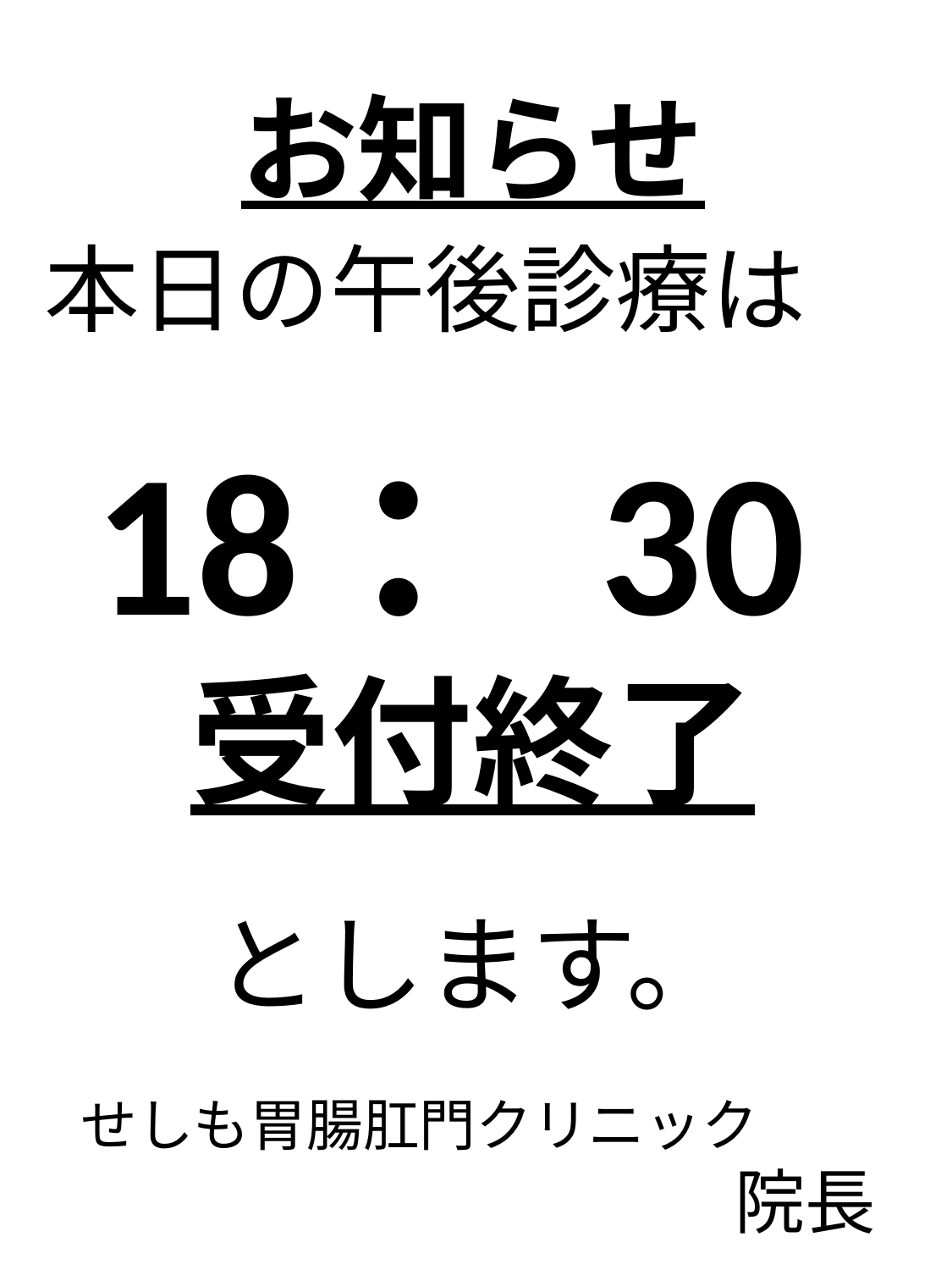

# お知らせ
本日の午後診療は

18：30
受付終了

とします。
せしも胃腸肛門クリニック
院長